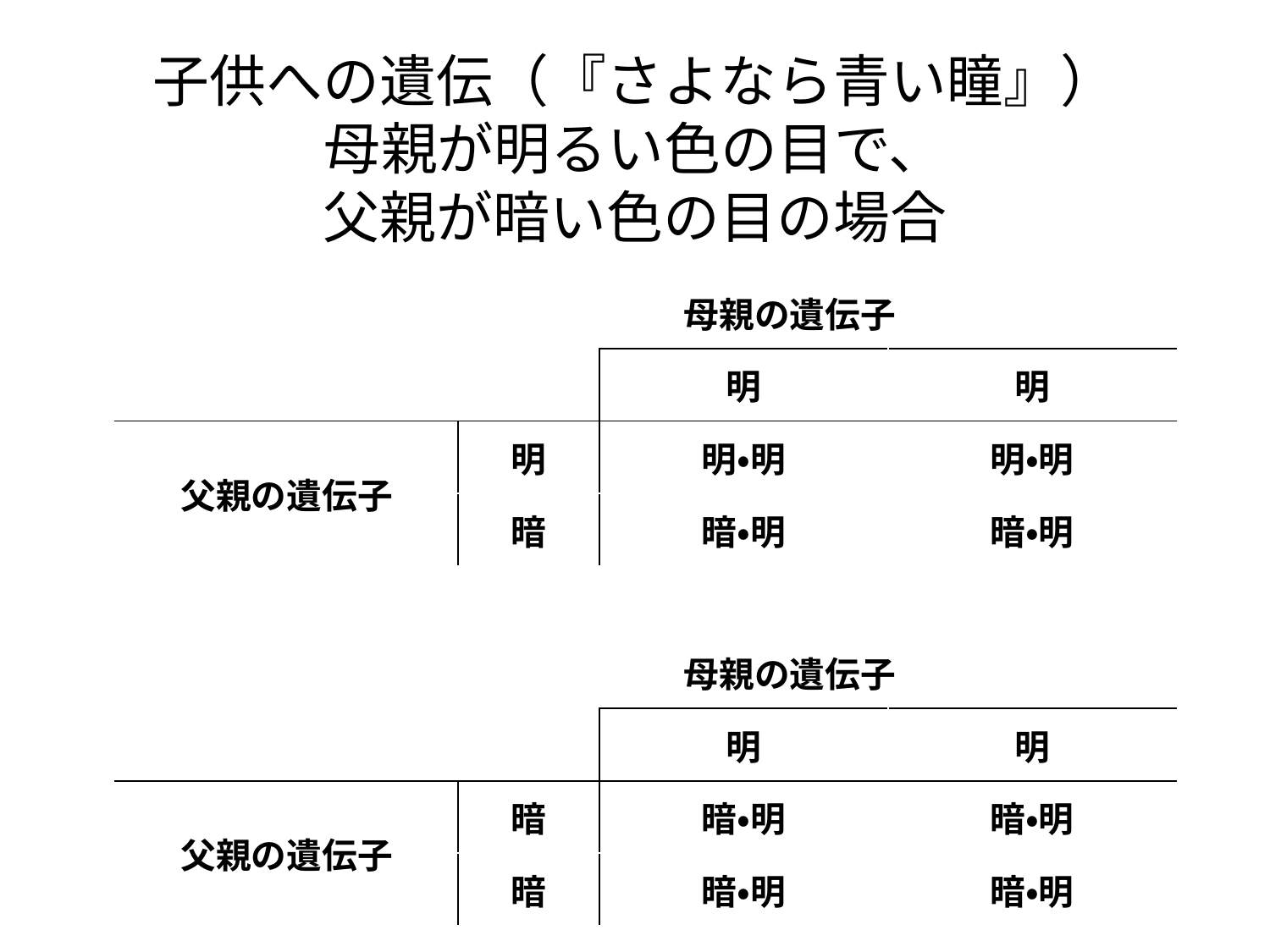

# 子供への遺伝（『さよなら青い瞳』） 母親が明るい色の目で、 父親が暗い色の目の場合
|  | 母親の遺伝子 |  |  |  |
| --- | --- | --- | --- | --- |
|  |  |  | 明 | 明 |
| 父親の遺伝子 |  | 明 | 明・明 | 明・明 |
|  |  | 暗 | 暗・明 | 暗・明 |
|  | 母親の遺伝子 |  |  |  |
| --- | --- | --- | --- | --- |
|  |  |  | 明 | 明 |
| 父親の遺伝子 |  | 暗 | 暗・明 | 暗・明 |
|  |  | 暗 | 暗・明 | 暗・明 |